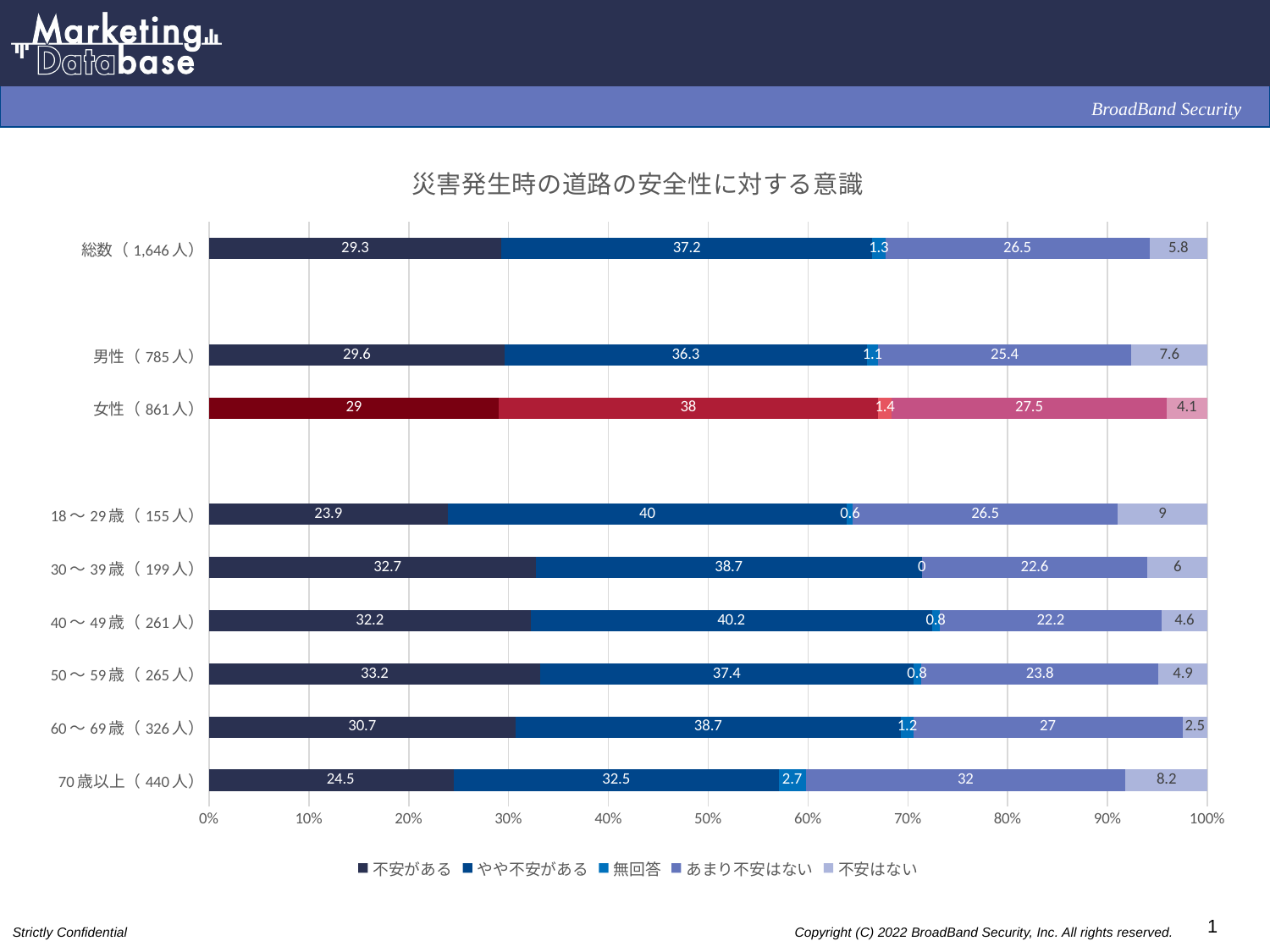

### Chart: 災害発生時の道路の安全性に対する意識

| Category | 不安がある | やや不安がある | 無回答 | あまり不安はない | 不安はない |
|---|---|---|---|---|---|
| 総数（1,646人） | 29.3 | 37.2 | 1.3 | 26.5 | 5.8 |
|  | None | None | None | None | None |
| 男性（785人） | 29.6 | 36.3 | 1.1 | 25.4 | 7.6 |
| 女性（861人） | 29.0 | 38.0 | 1.4 | 27.5 | 4.1 |
|  | None | None | None | None | None |
| 18～29歳（155人） | 23.9 | 40.0 | 0.6 | 26.5 | 9.0 |
| 30～39歳（199人） | 32.7 | 38.7 | 0.0 | 22.6 | 6.0 |
| 40～49歳（261人） | 32.2 | 40.2 | 0.8 | 22.2 | 4.6 |
| 50～59歳（265人） | 33.2 | 37.4 | 0.8 | 23.8 | 4.9 |
| 60～69歳（326人） | 30.7 | 38.7 | 1.2 | 27.0 | 2.5 |
| 70歳以上（440人） | 24.5 | 32.5 | 2.7 | 32.0 | 8.2 |